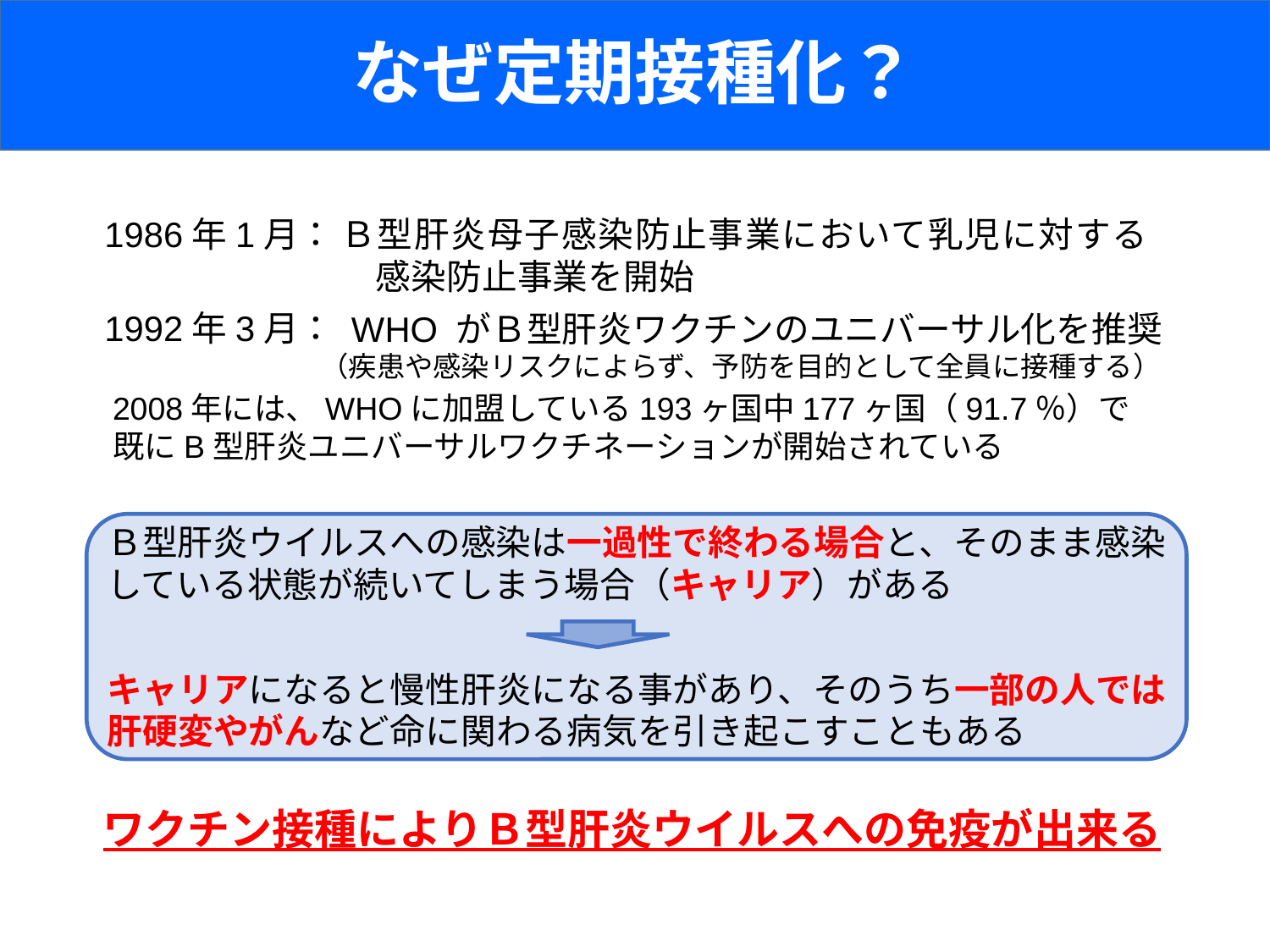

なぜ定期接種化？
1986年1月：
Ｂ型肝炎母子感染防止事業において乳児に対する　感染防止事業を開始
1992年3月：
　WHO がＢ型肝炎ワクチンのユニバーサル化を推奨
 （疾患や感染リスクによらず、予防を目的として全員に接種する）
2008年には、WHOに加盟している193ヶ国中177ヶ国（91.7％）で既にB型肝炎ユニバーサルワクチネーションが開始されている

Ｂ型肝炎ウイルスへの感染は一過性で終わる場合と、そのまま感染している状態が続いてしまう場合（キャリア）がある

キャリアになると慢性肝炎になる事があり、そのうち一部の人では肝硬変やがんなど命に関わる病気を引き起こすこともある
ワクチン接種によりＢ型肝炎ウイルスへの免疫が出来る